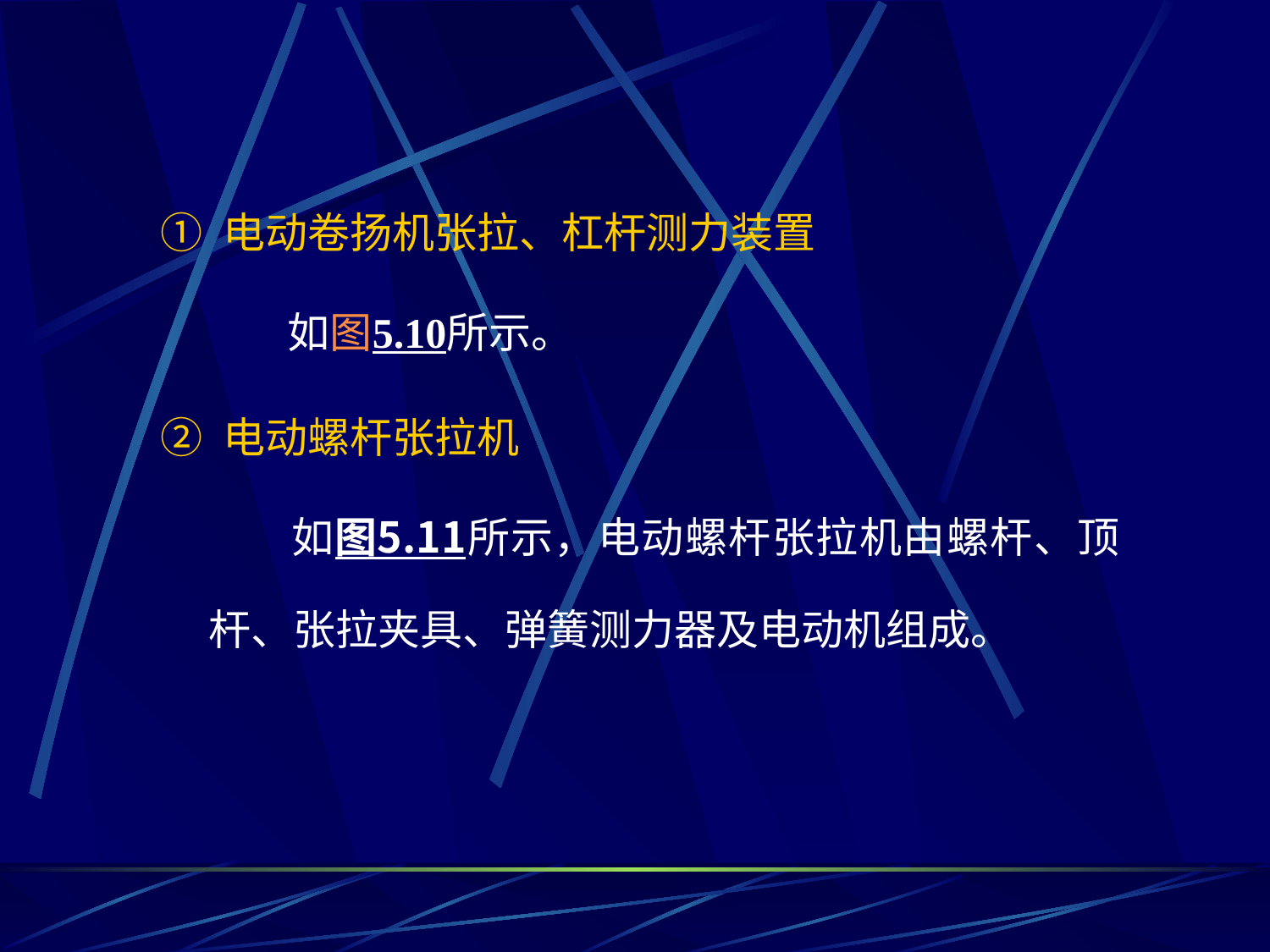

① 电动卷扬机张拉、杠杆测力装置
　　　如图5.10所示。
② 电动螺杆张拉机
　　　如图5.11所示，电动螺杆张拉机由螺杆、顶杆、张拉夹具、弹簧测力器及电动机组成。